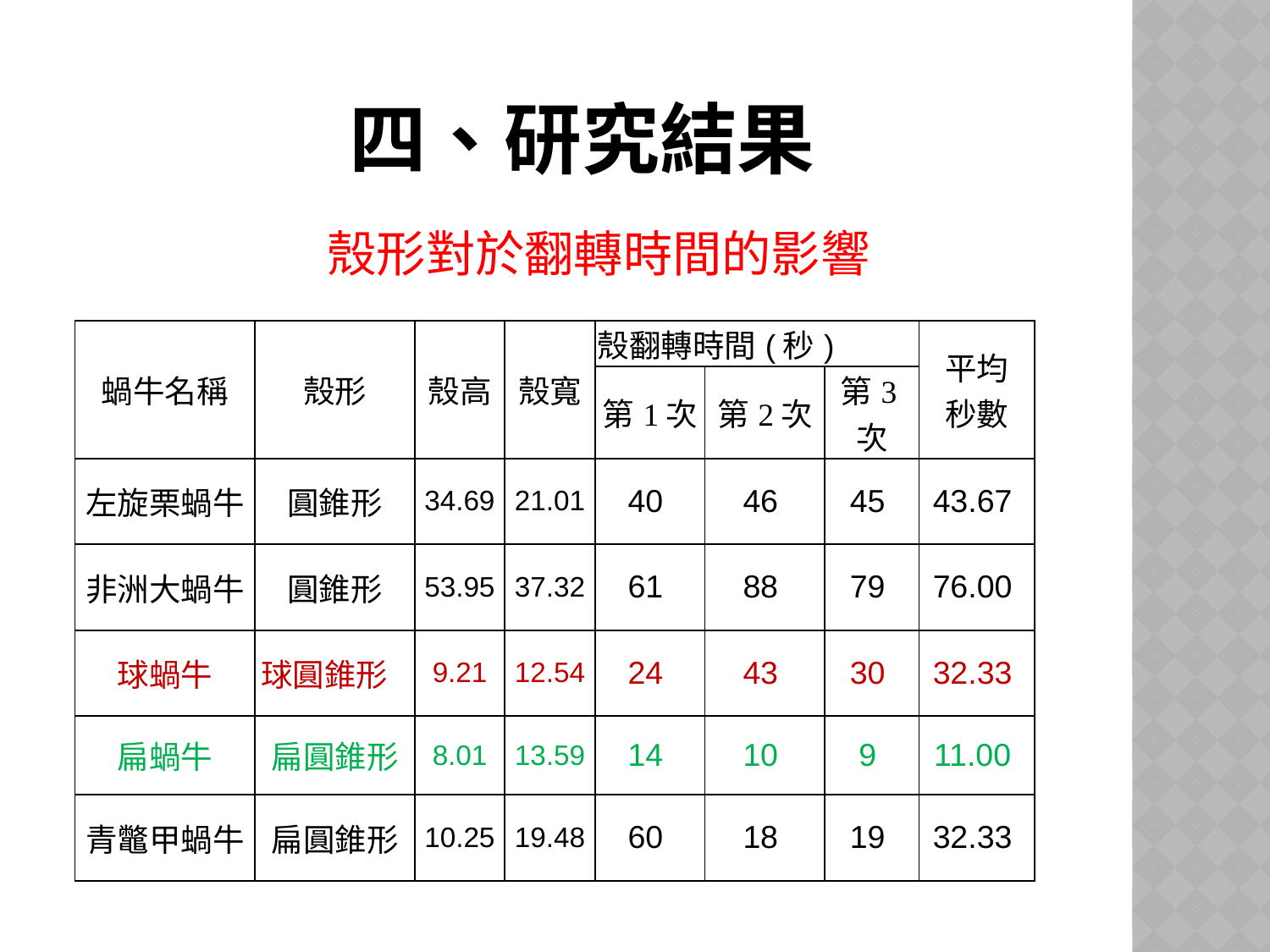

# 四、研究結果
殼形對於翻轉時間的影響
|  |  |  |  |  |  |  |  |  |
| --- | --- | --- | --- | --- | --- | --- | --- | --- |
| 蝸牛名稱 | 殼形 |  | 殼高 | 殼寬 | 殼翻轉時間(秒) |  |  | 平均 秒數 |
|  |  |  |  |  | 第1次 | 第2次 | 第3次 |  |
| 左旋栗蝸牛 | 圓錐形 |  | 34.69 | 21.01 | 40 | 46 | 45 | 43.67 |
| 非洲大蝸牛 | 圓錐形 |  | 53.95 | 37.32 | 61 | 88 | 79 | 76.00 |
| 球蝸牛 | 球圓錐形 |  | 9.21 | 12.54 | 24 | 43 | 30 | 32.33 |
| 扁蝸牛 | 扁圓錐形 |  | 8.01 | 13.59 | 14 | 10 | 9 | 11.00 |
| 青鼈甲蝸牛 | 扁圓錐形 |  | 10.25 | 19.48 | 60 | 18 | 19 | 32.33 |